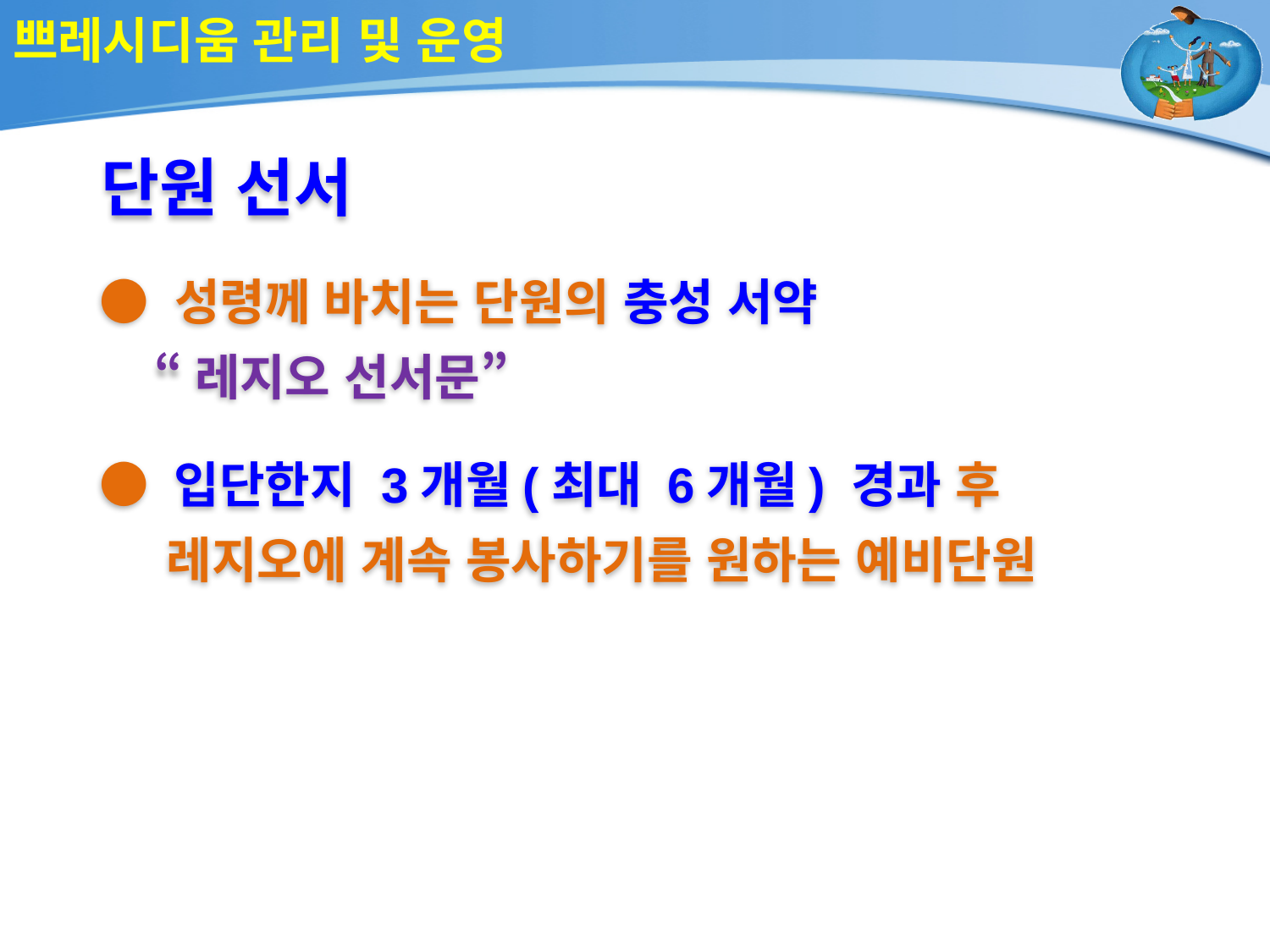

# 쁘레시디움 관리 및 운영
단원 선서
● 성령께 바치는 단원의 충성 서약
    “레지오 선서문”

● 입단한지 3개월(최대 6개월) 경과 후
    레지오에 계속 봉사하기를 원하는 예비단원